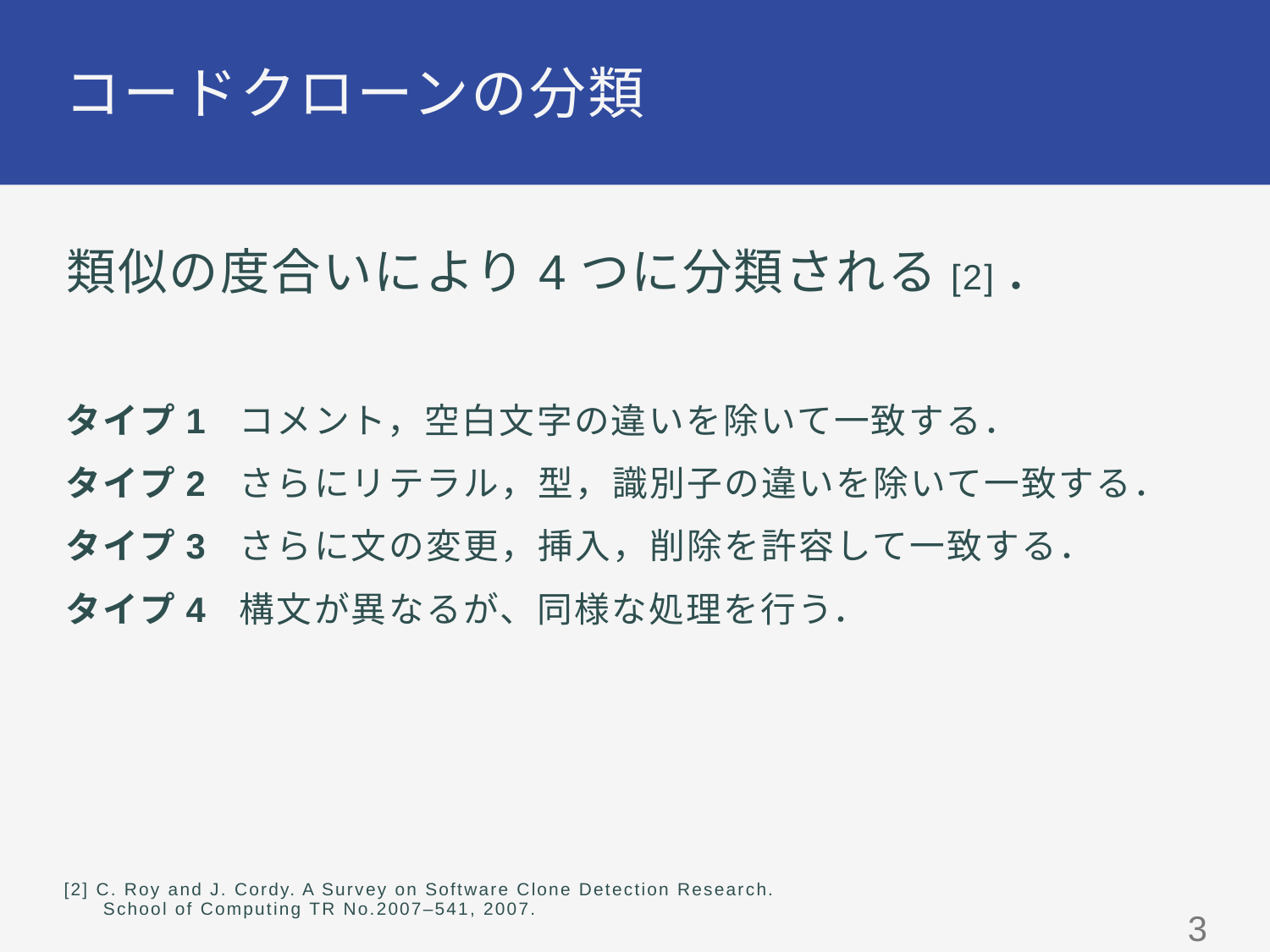

# コードクローンの分類
類似の度合いにより4つに分類される[2]．

タイプ1  コメント，空白文字の違いを除いて一致する．
タイプ2  さらにリテラル，型，識別子の違いを除いて一致する．
タイプ3  さらに文の変更，挿入，削除を許容して一致する．
タイプ4  構文が異なるが、同様な処理を行う．

[2] C. Roy and J. Cordy. A Survey on Software Clone Detection Research.
      School of Computing TR No.2007–541, 2007.
3